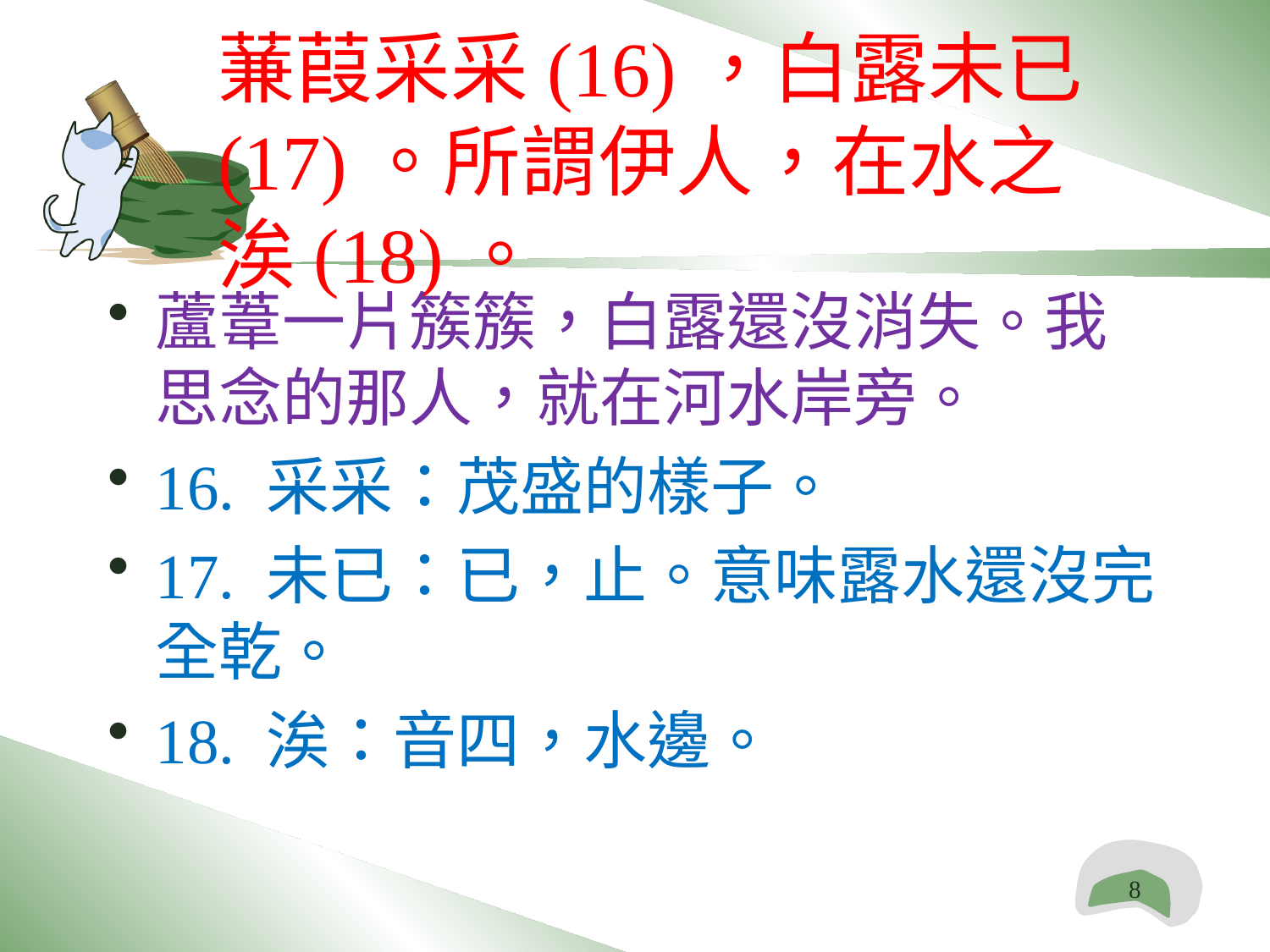

# 蒹葭采采(16)，白露未已(17)。所謂伊人，在水之涘(18)。
蘆葦一片簇簇，白露還沒消失。我思念的那人，就在河水岸旁。
16. 采采：茂盛的樣子。
17. 未已：已，止。意味露水還沒完全乾。
18. 涘：音四，水邊。

8